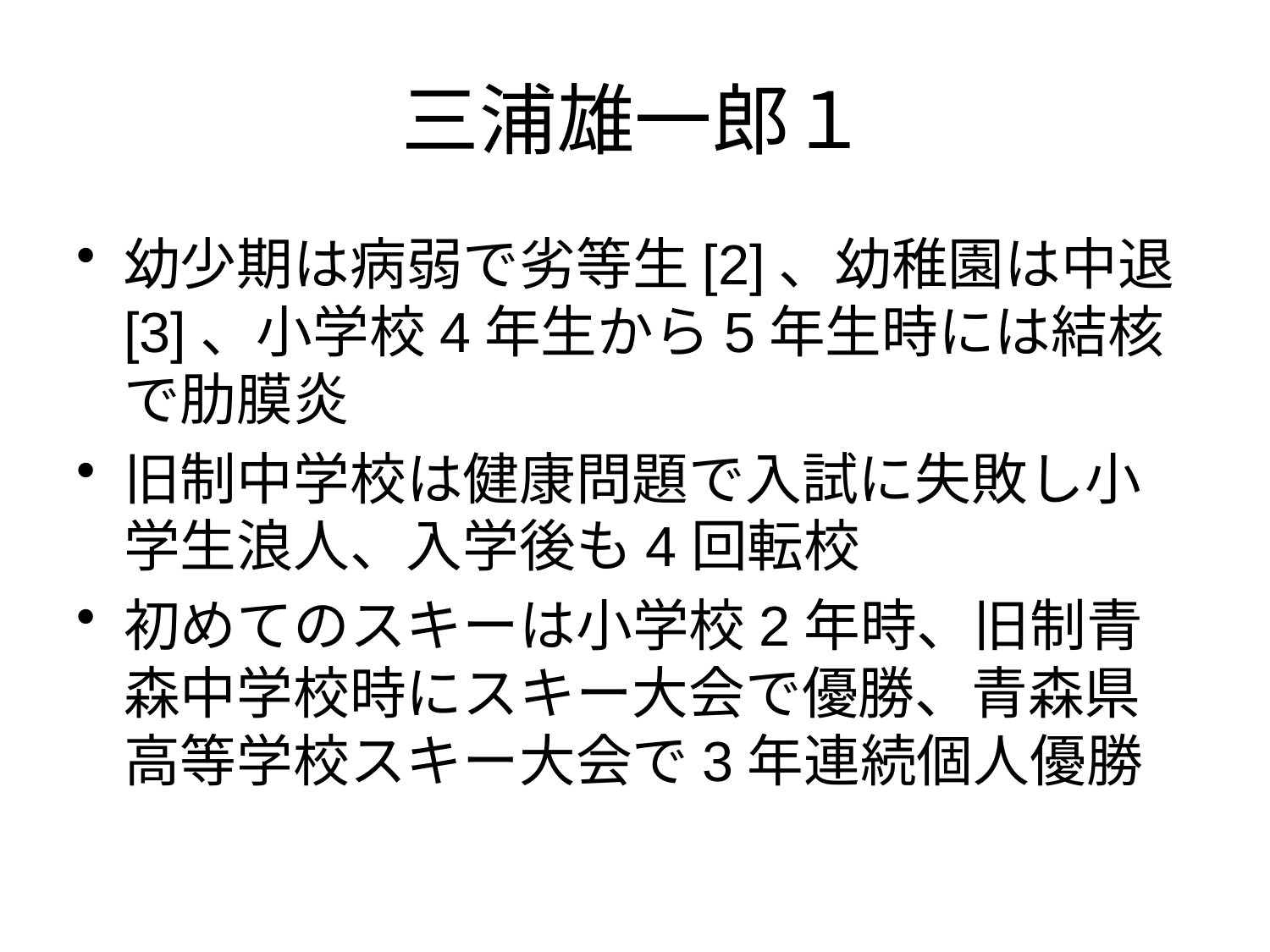

# 三浦雄一郎１
幼少期は病弱で劣等生[2]、幼稚園は中退[3]、小学校4年生から5年生時には結核で肋膜炎
旧制中学校は健康問題で入試に失敗し小学生浪人、入学後も4回転校
初めてのスキーは小学校2年時、旧制青森中学校時にスキー大会で優勝、青森県高等学校スキー大会で3年連続個人優勝